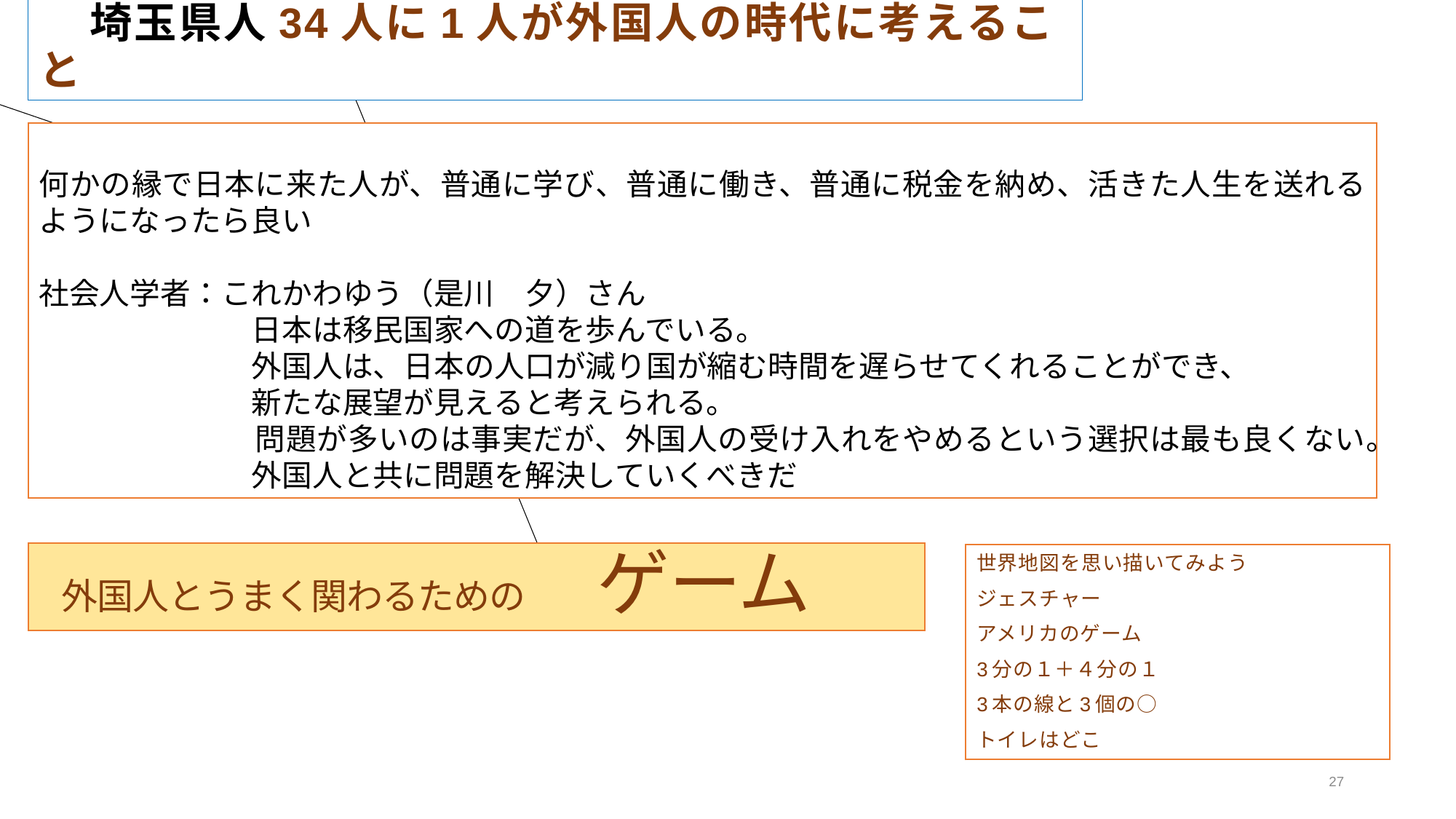

# 埼玉県人34人に1人が外国人の時代に考えること

何かの縁で日本に来た人が、普通に学び、普通に働き、普通に税金を納め、活きた人生を送れるようになったら良い

社会人学者：これかわゆう（是川　夕）さん
　　　　　　　日本は移民国家への道を歩んでいる。
　　　　　　　外国人は、日本の人口が減り国が縮む時間を遅らせてくれることができ、
　　　　　　　新たな展望が見えると考えられる。
　　　　　　　問題が多いのは事実だが、外国人の受け入れをやめるという選択は最も良くない。
　　　　　　　外国人と共に問題を解決していくべきだ
　外国人とうまく関わるための　　ゲーム
世界地図を思い描いてみよう
ジェスチャー
アメリカのゲーム
3分の１＋４分の１
3本の線と3個の○
トイレはどこ
27